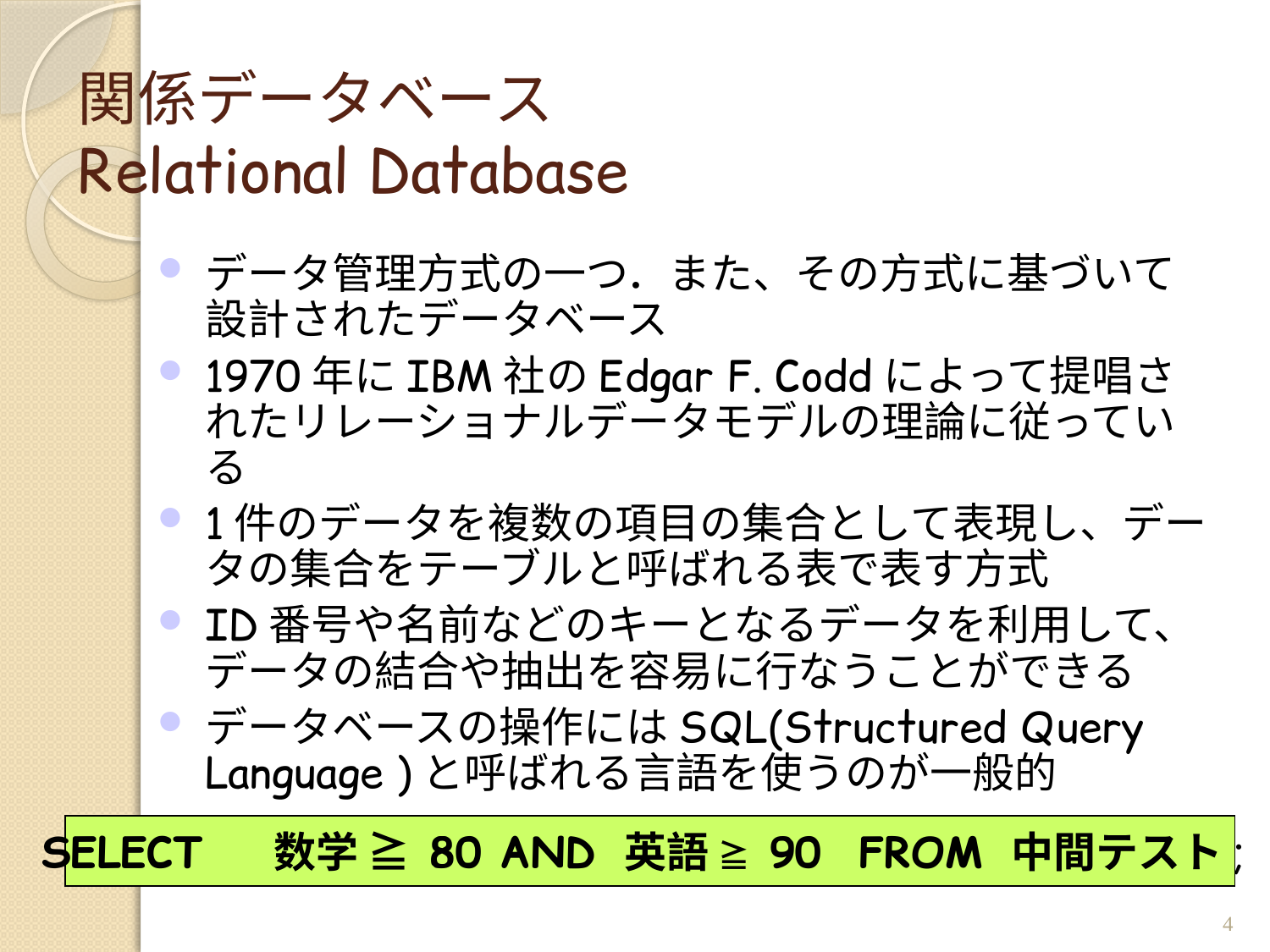

# 関係データベース Relational Database
データ管理方式の一つ．また、その方式に基づいて設計されたデータベース
1970年にIBM社のEdgar F. Coddによって提唱されたリレーショナルデータモデルの理論に従っている
1件のデータを複数の項目の集合として表現し、データの集合をテーブルと呼ばれる表で表す方式
ID番号や名前などのキーとなるデータを利用して、データの結合や抽出を容易に行なうことができる
データベースの操作にはSQL(Structured Query Language )と呼ばれる言語を使うのが一般的

SELECT 　数学 ≧ 80 AND 英語 ≧ 90  FROM 中間テスト;
4